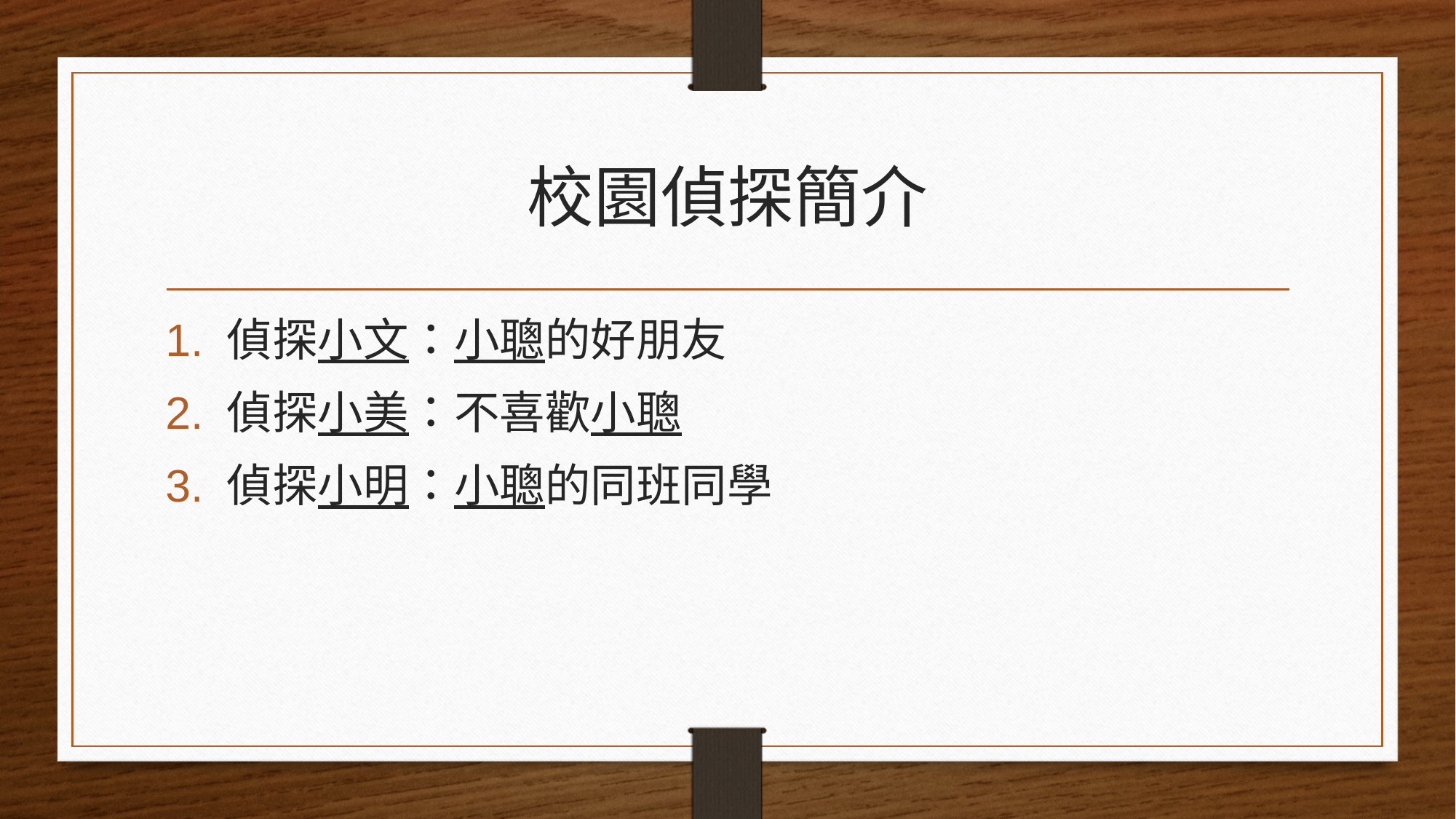

# 校園偵探簡介
偵探小文：小聰的好朋友
偵探小美：不喜歡小聰
偵探小明：小聰的同班同學